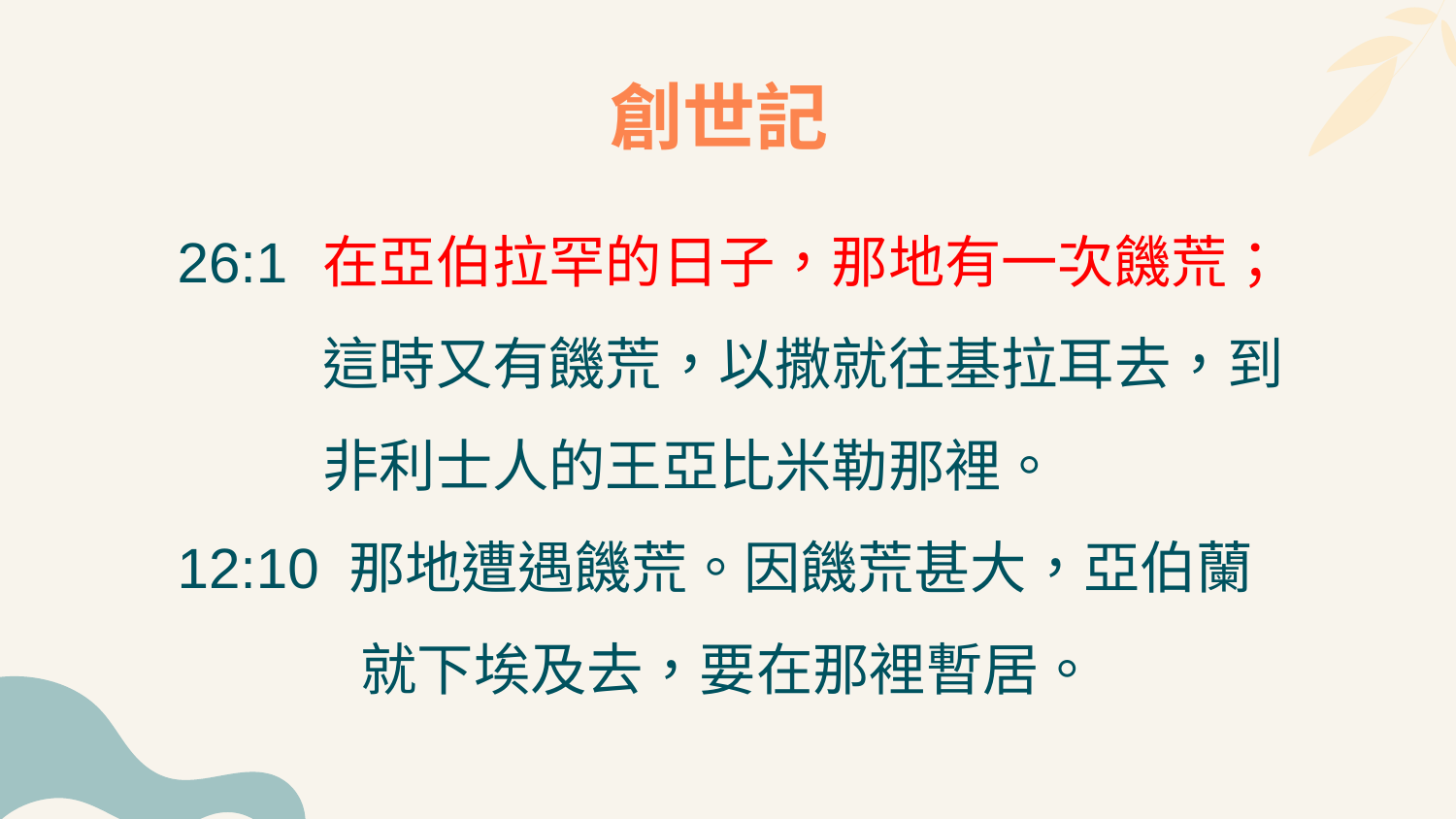

# 創世記
26:1	在亞伯拉罕的日子，那地有一次饑荒；	這時又有饑荒，以撒就往基拉耳去，到	非利士人的王亞比米勒那裡。
12:10 那地遭遇饑荒。因饑荒甚大，亞伯蘭	   就下埃及去，要在那裡暫居。